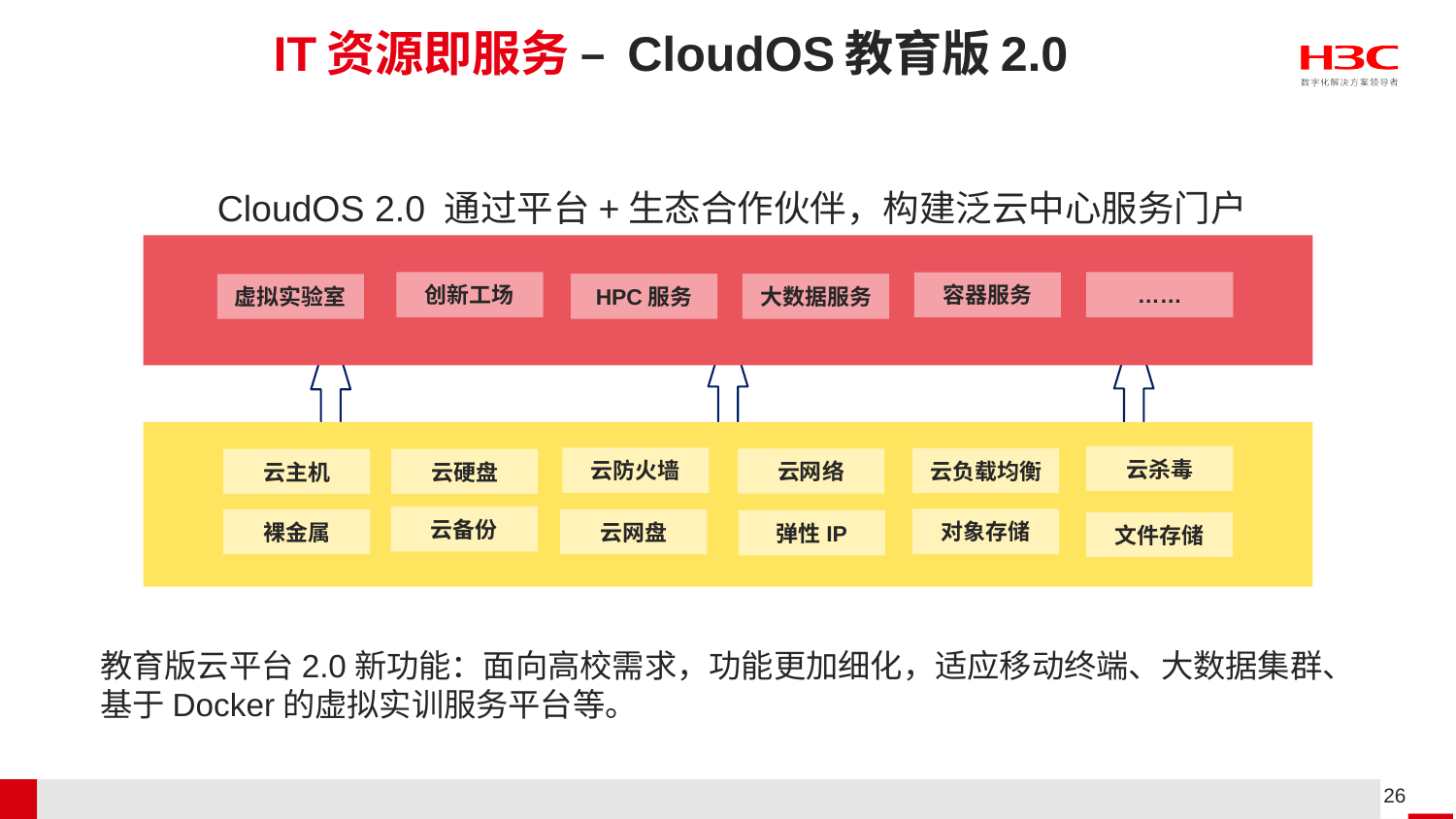

# IT资源即服务 – CloudOS教育版2.0
CloudOS 2.0 通过平台+生态合作伙伴，构建泛云中心服务门户

……
创新工场
容器服务
HPC服务
大数据服务
虚拟实验室

教育版2.0
平台+生态
科研+教学平台

云杀毒
云防火墙
云负载均衡
云网络
云主机
云硬盘
云备份
对象存储
裸金属
云网盘
弹性IP
文件存储

单一基础设施
教育版1.0
信息资源平台
教育版云平台2.0新功能：面向高校需求，功能更加细化，适应移动终端、大数据集群、基于Docker的虚拟实训服务平台等。